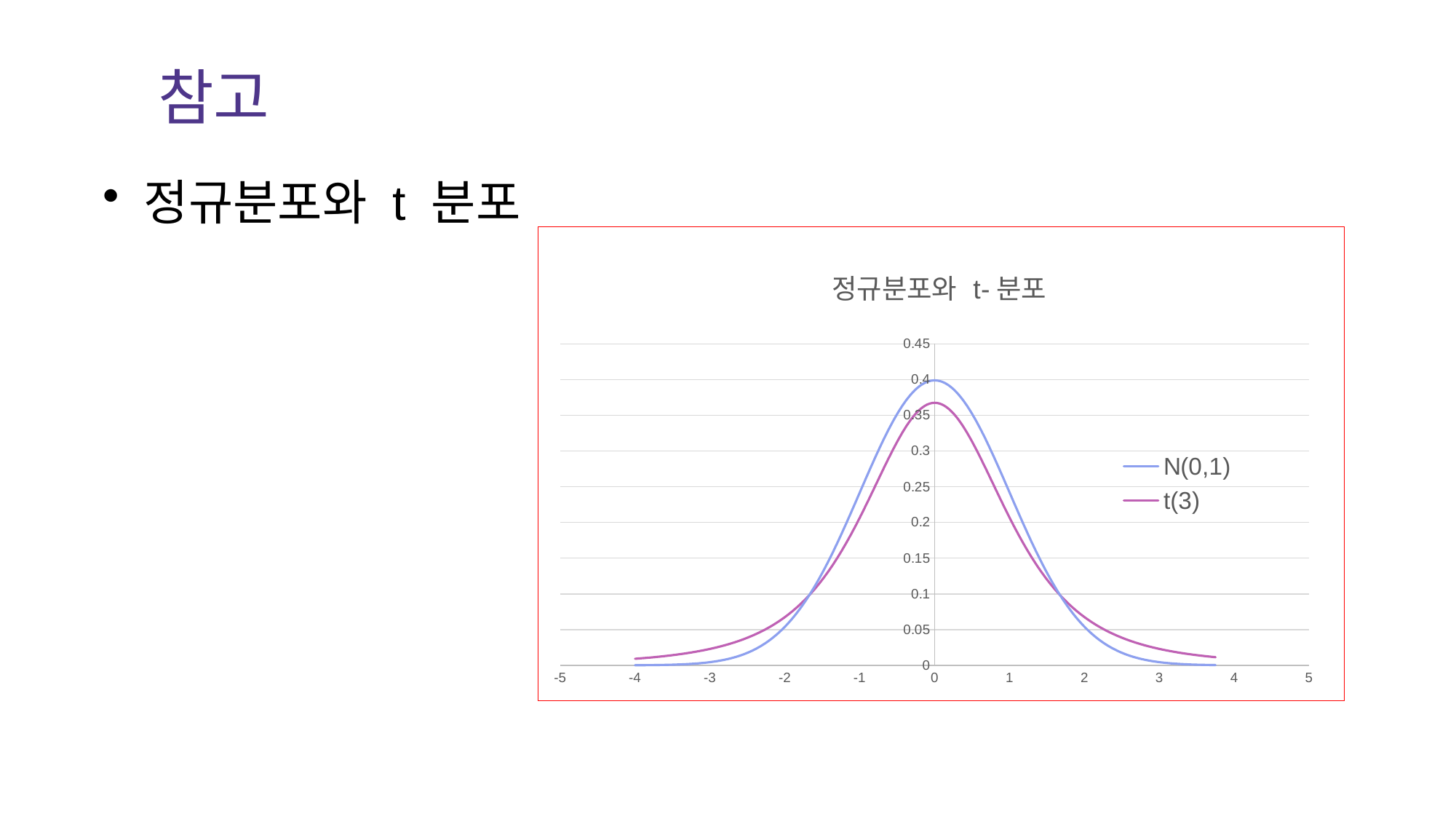

# 참고
정규분포와 t 분포

### Chart: 정규분포와 t-분포

| Category | N(0,1) | t(3) |
|---|---|---|